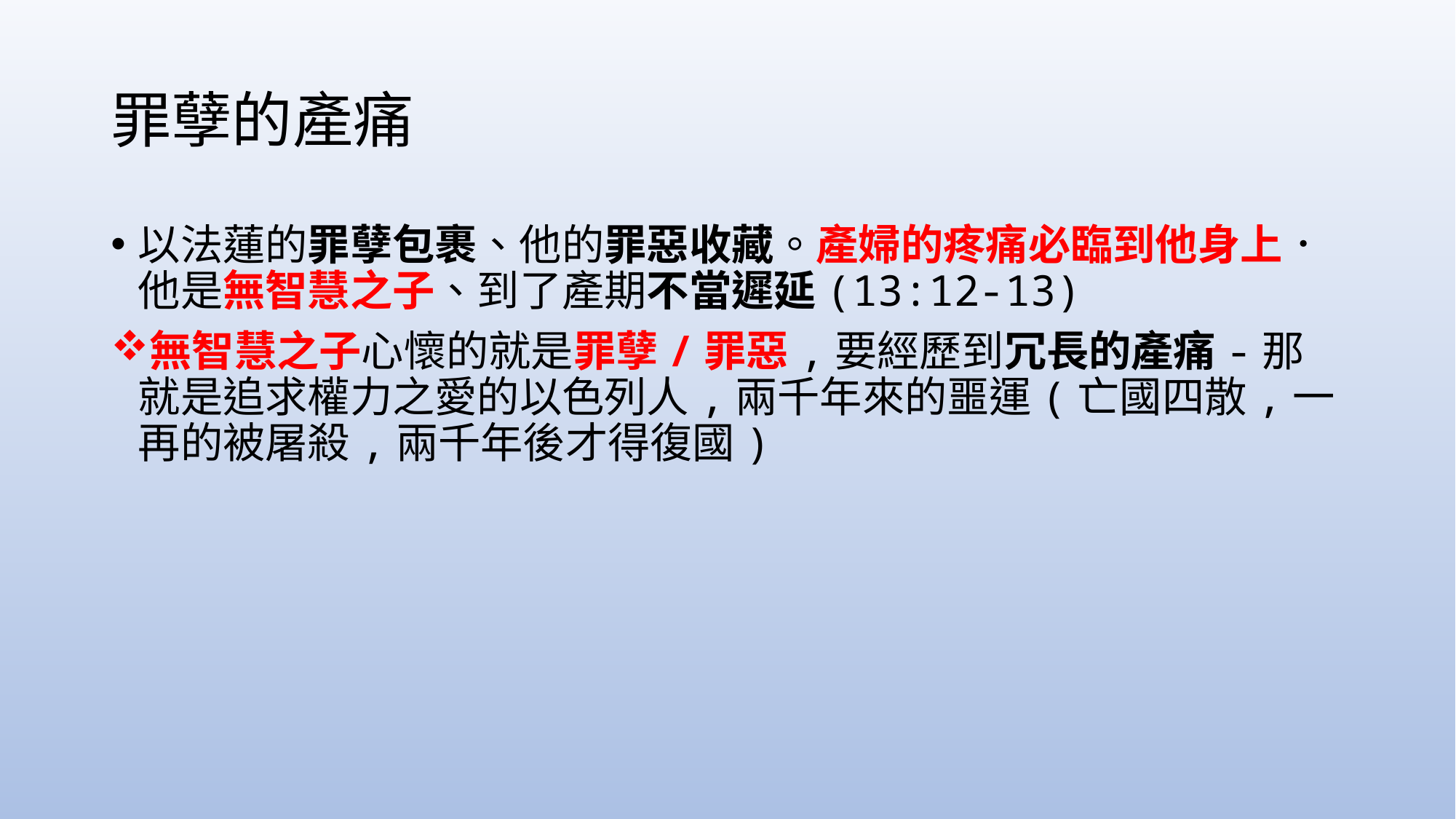

# 罪孽的產痛
以法蓮的罪孽包裹、他的罪惡收藏。產婦的疼痛必臨到他身上．他是無智慧之子、到了產期不當遲延(13:12-13)
無智慧之子心懷的就是罪孽/罪惡,要經歷到冗長的產痛-那就是追求權力之愛的以色列人,兩千年來的噩運(亡國四散,一再的被屠殺,兩千年後才得復國)